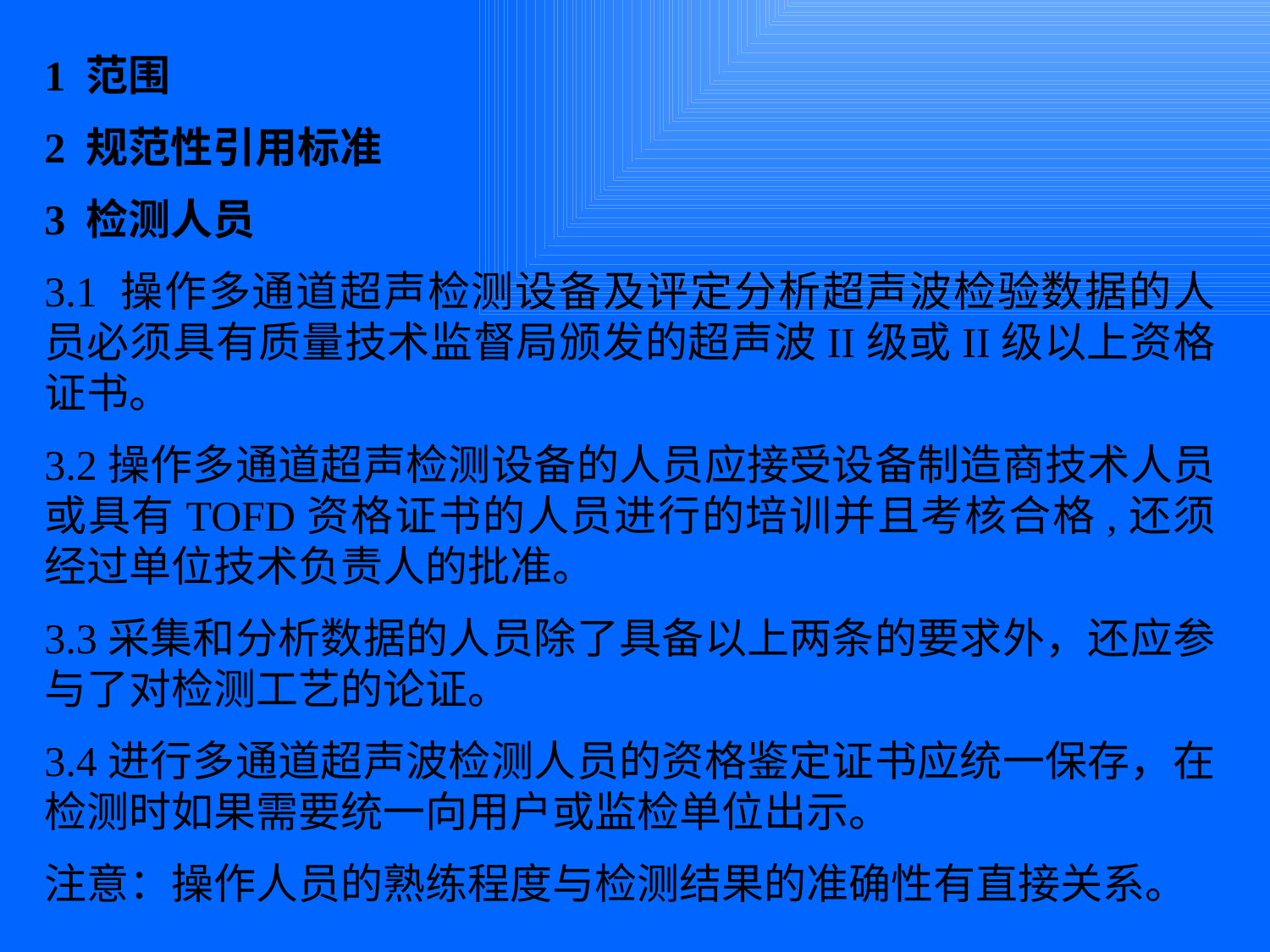

1 范围
2 规范性引用标准
3 检测人员
3.1 操作多通道超声检测设备及评定分析超声波检验数据的人员必须具有质量技术监督局颁发的超声波II级或II级以上资格证书。
3.2操作多通道超声检测设备的人员应接受设备制造商技术人员或具有TOFD资格证书的人员进行的培训并且考核合格,还须经过单位技术负责人的批准。
3.3采集和分析数据的人员除了具备以上两条的要求外，还应参与了对检测工艺的论证。
3.4进行多通道超声波检测人员的资格鉴定证书应统一保存，在检测时如果需要统一向用户或监检单位出示。
注意：操作人员的熟练程度与检测结果的准确性有直接关系。